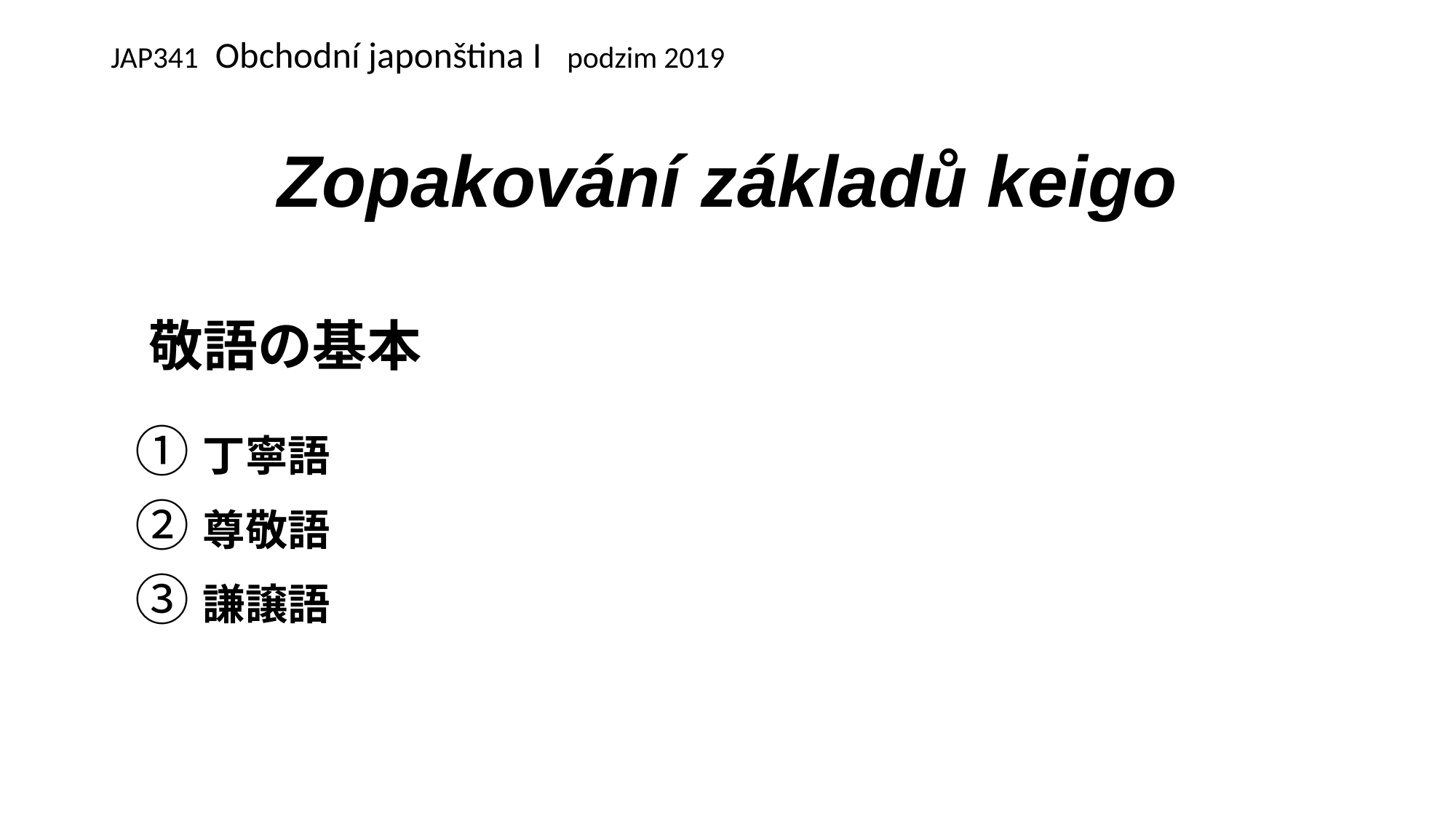

# JAP341  Obchodní japonština I   podzim 2019
Zopakování základů keigo

  敬語の基本

  ①丁寧語
  ②尊敬語
  ③謙譲語